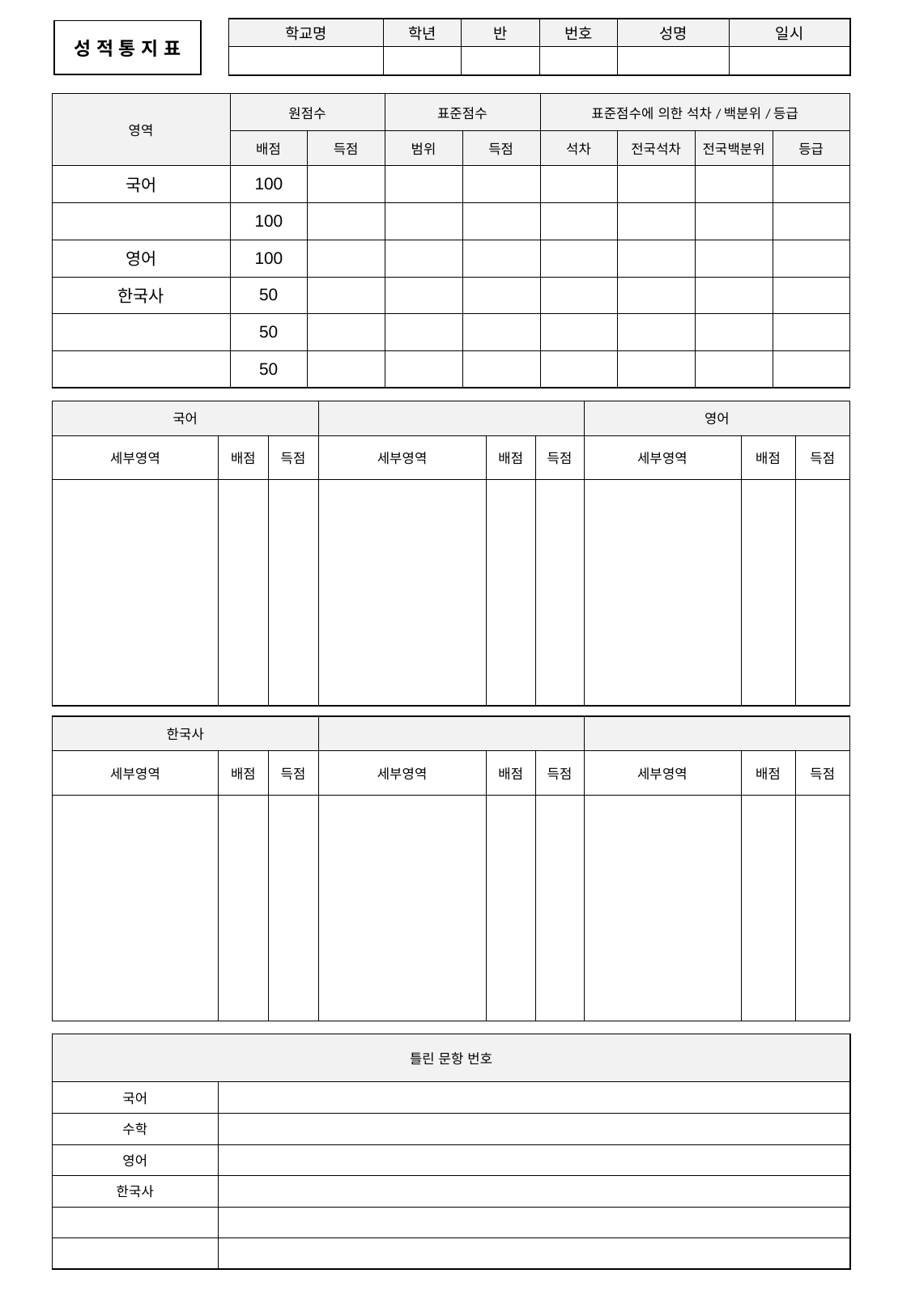

| 학교명 | 학년 | 반 | 번호 | 성명 | 일시 |
| --- | --- | --- | --- | --- | --- |
|  |  |  |  |  |  |
| 성 적 통 지 표 |
| --- |
| 영역 |  | 원점수 |  | 표준점수 |  | 표준점수에 의한 석차/백분위/등급 |  |  |  |
| --- | --- | --- | --- | --- | --- | --- | --- | --- | --- |
|  |  | 배점 | 득점 | 범위 | 득점 | 석차 | 전국석차 | 전국백분위 | 등급 |
| 국어 |  | 100 |  |  |  |  |  |  |  |
|  |  | 100 |  |  |  |  |  |  |  |
| 영어 |  | 100 |  |  |  |  |  |  |  |
| 한국사 |  | 50 |  |  |  |  |  |  |  |
|  |  | 50 |  |  |  |  |  |  |  |
|  |  | 50 |  |  |  |  |  |  |  |
| 국어 |  |  |  |  |  | 영어 |  |  |
| --- | --- | --- | --- | --- | --- | --- | --- | --- |
| 세부영역 | 배점 | 득점 | 세부영역 | 배점 | 득점 | 세부영역 | 배점 | 득점 |
|  |  |  |  |  |  |  |  |  |
| 한국사 |  |  |  |  |  |  |  |  |
| --- | --- | --- | --- | --- | --- | --- | --- | --- |
| 세부영역 | 배점 | 득점 | 세부영역 | 배점 | 득점 | 세부영역 | 배점 | 득점 |
|  |  |  |  |  |  |  |  |  |
| 틀린 문항 번호 |  |
| --- | --- |
| 국어 |  |
| 수학 |  |
| 영어 |  |
| 한국사 |  |
|  |  |
|  |  |